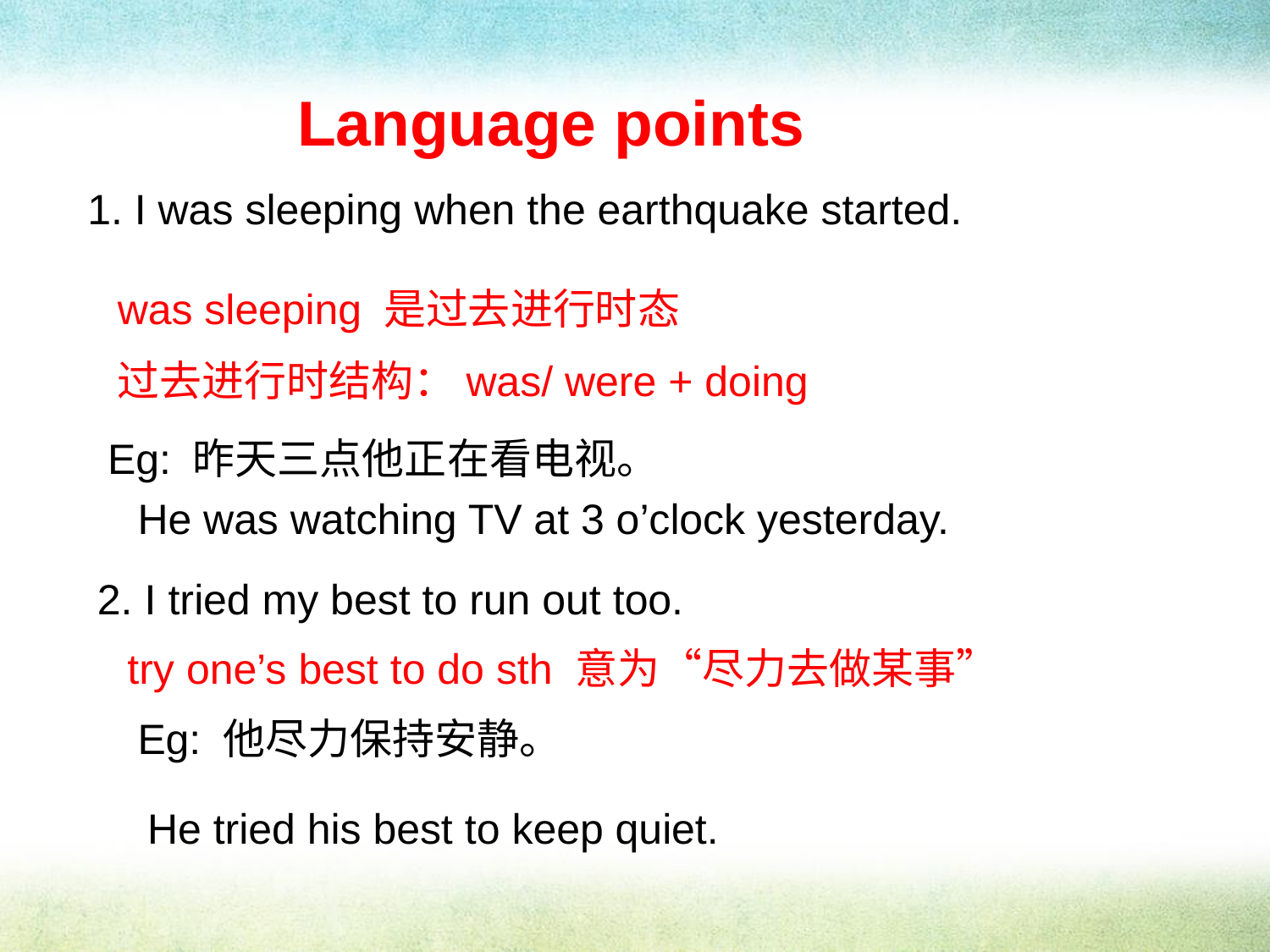

Language points
1. I was sleeping when the earthquake started.
was sleeping 是过去进行时态
过去进行时结构：was/ were + doing
Eg: 昨天三点他正在看电视。
He was watching TV at 3 o’clock yesterday.
2. I tried my best to run out too.
try one’s best to do sth 意为“尽力去做某事”
Eg: 他尽力保持安静。
He tried his best to keep quiet.